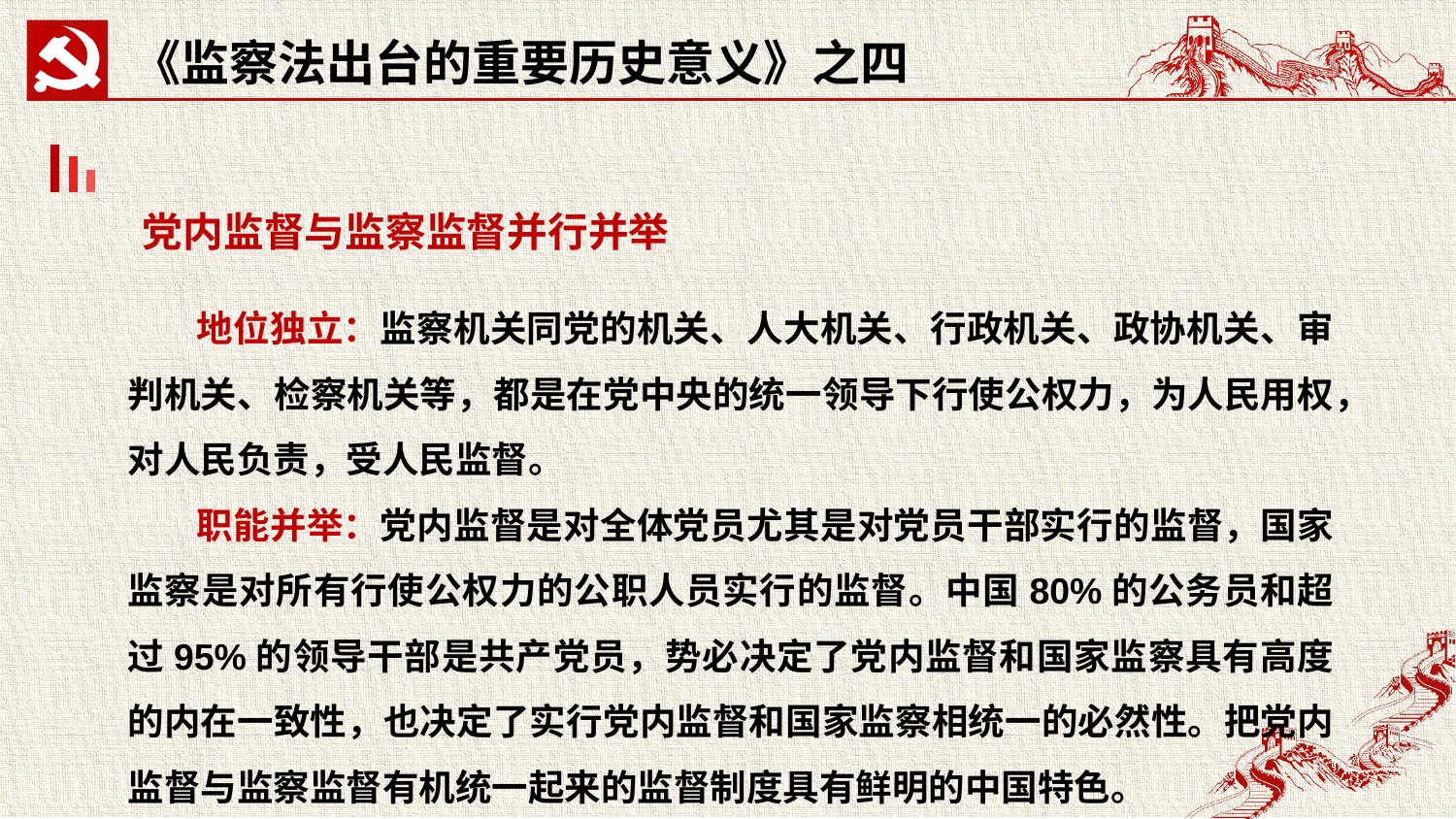

《监察法出台的重要历史意义》之四
      党内监督与监察监督并行并举
       地位独立：监察机关同党的机关、人大机关、行政机关、政协机关、审判机关、检察机关等，都是在党中央的统一领导下行使公权力，为人民用权，对人民负责，受人民监督。
       职能并举：党内监督是对全体党员尤其是对党员干部实行的监督，国家监察是对所有行使公权力的公职人员实行的监督。中国80%的公务员和超过95%的领导干部是共产党员，势必决定了党内监督和国家监察具有高度的内在一致性，也决定了实行党内监督和国家监察相统一的必然性。把党内监督与监察监督有机统一起来的监督制度具有鲜明的中国特色。